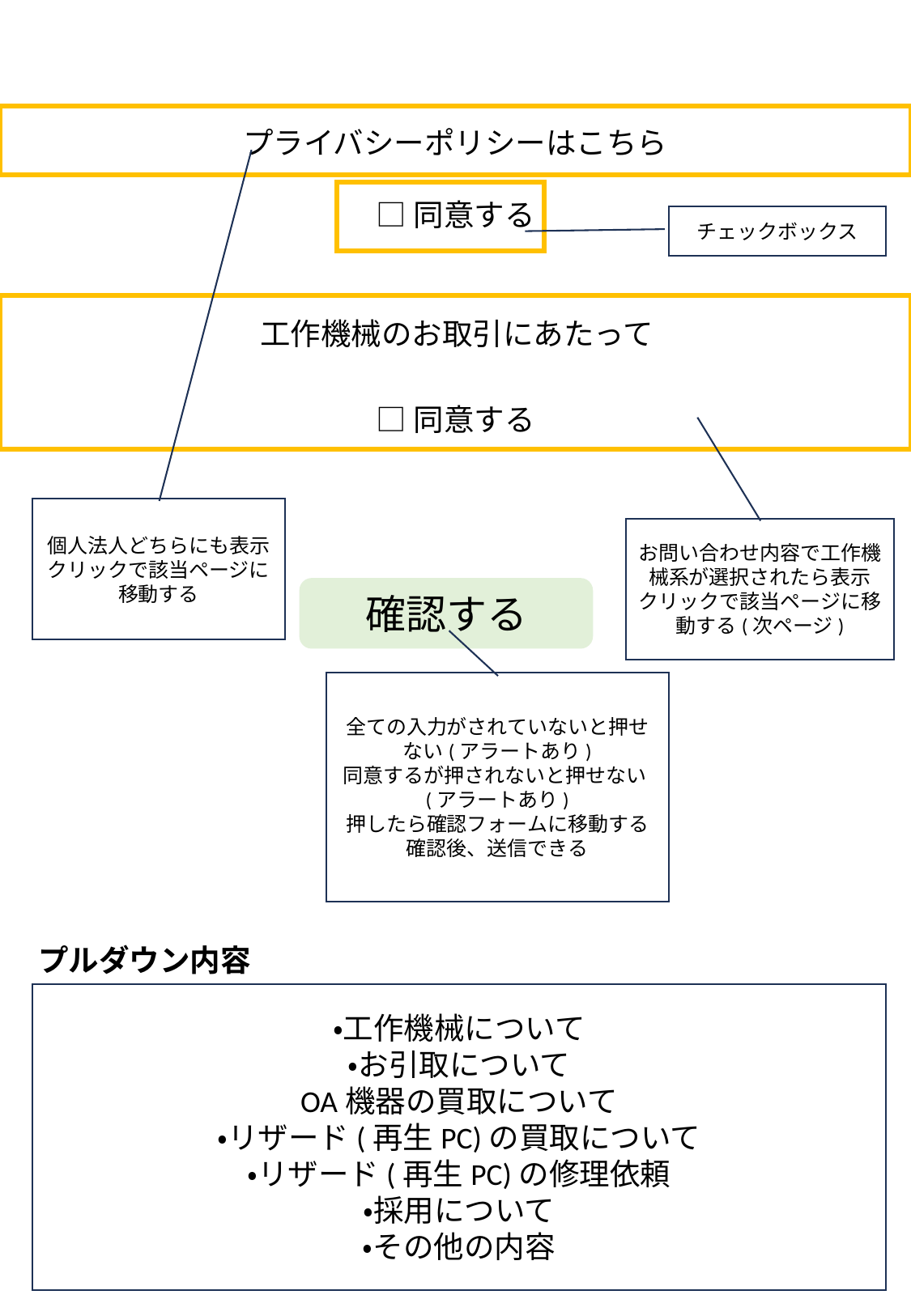

プライバシーポリシーはこちら

□同意する
チェックボックス

工作機械のお取引にあたって
□同意する

個人法人どちらにも表示
クリックで該当ページに移動する
お問い合わせ内容で工作機械系が選択されたら表示
クリックで該当ページに移動する(次ページ)
確認する
全ての入力がされていないと押せない(アラートあり)
同意するが押されないと押せない(アラートあり)
押したら確認フォームに移動する
確認後、送信できる
プルダウン内容
・工作機械について
・お引取について
OA機器の買取について
・リザード(再生PC)の買取について
・リザード(再生PC)の修理依頼
・採用について
・その他の内容